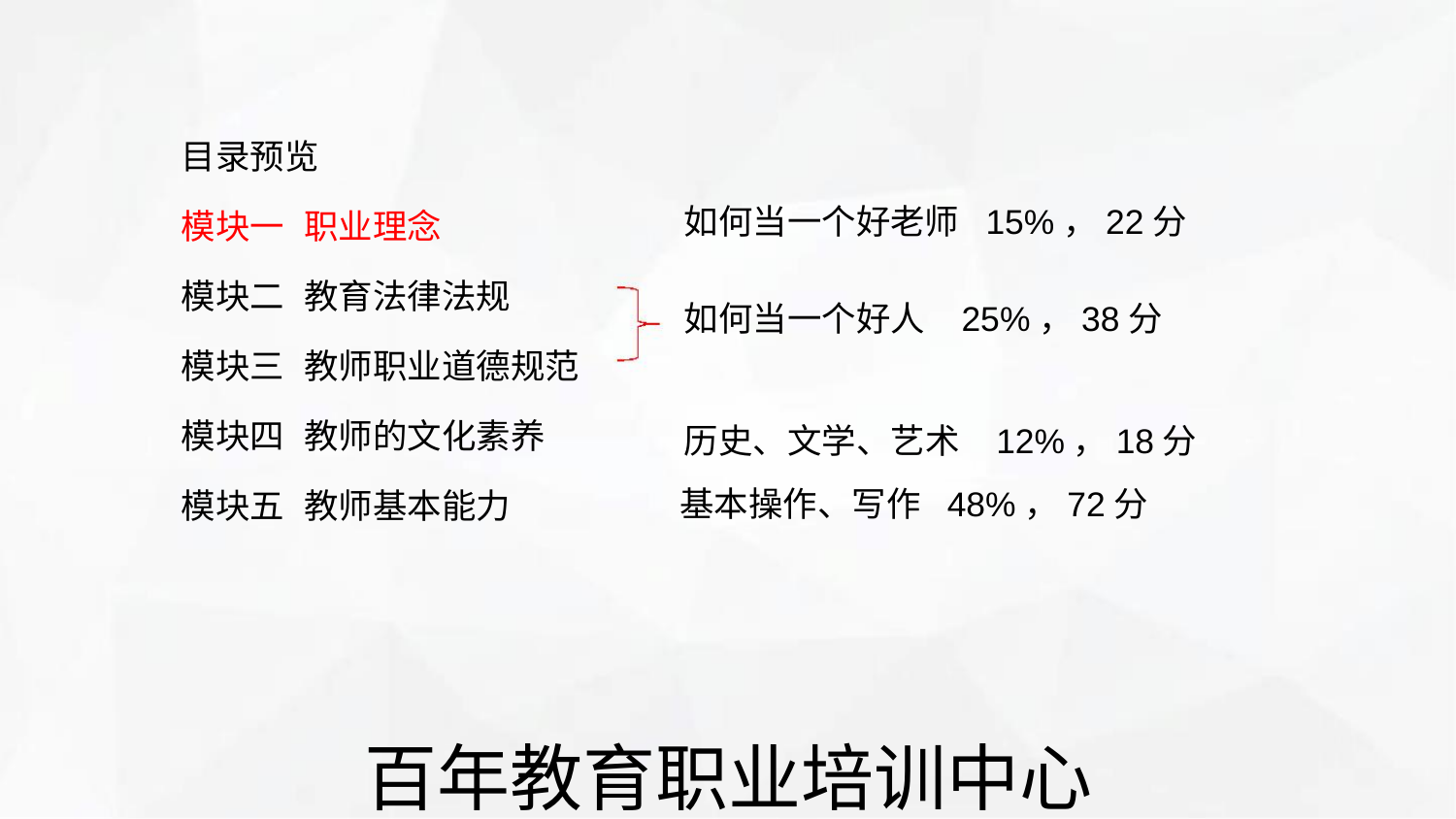

目录预览
如何当一个好老师 15%，22分
如何当一个好人 25%，38分
模块一 职业理念
模块二 教育法律法规
模块三 教师职业道德规范
模块四 教师的文化素养
模块五 教师基本能力
历史、文学、艺术 12%，18分
基本操作、写作 48%，72分
百年教育职业培训中心